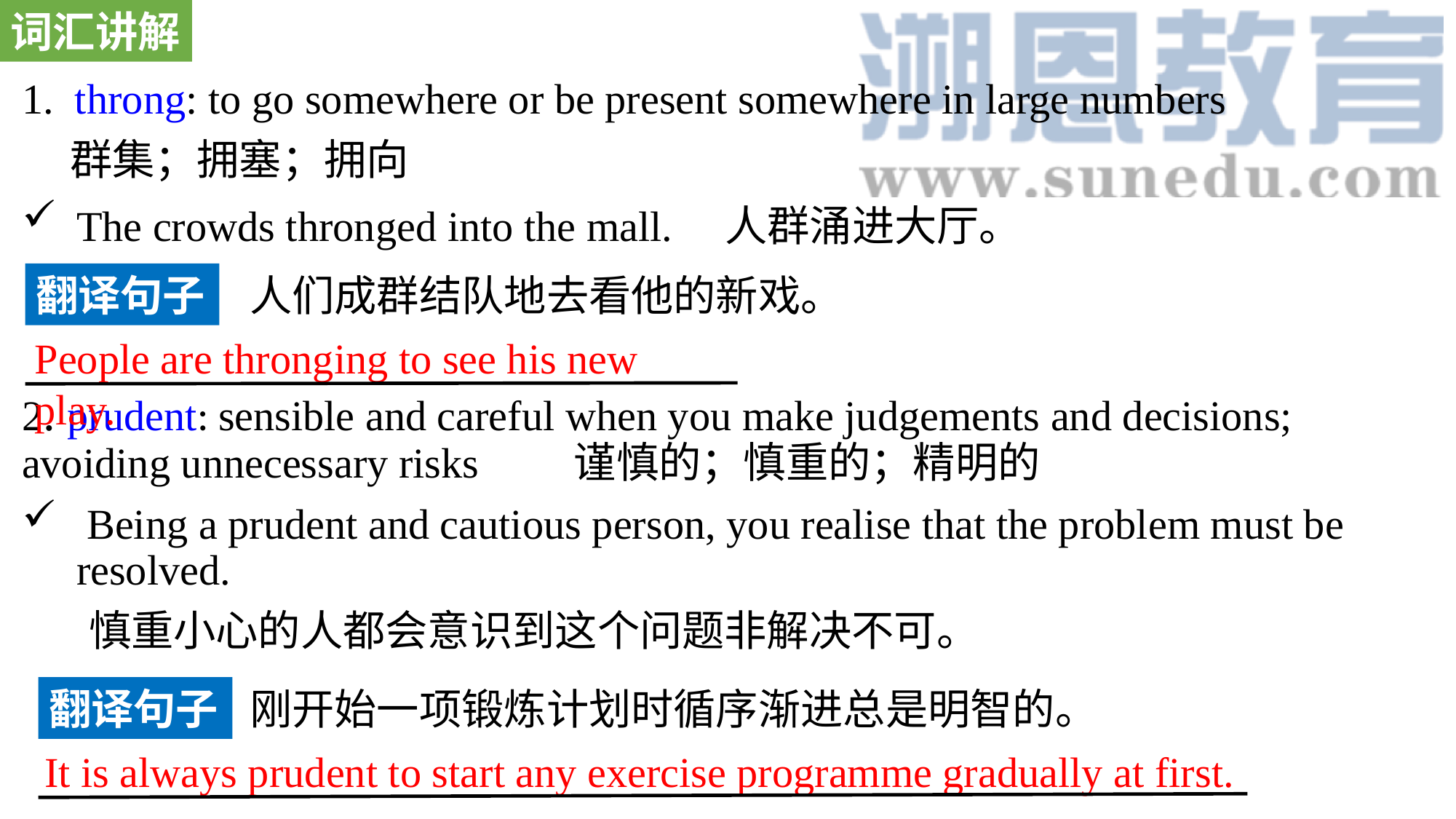

词汇讲解
1.  throng: to go somewhere or be present somewhere in large numbers
    群集；拥塞；拥向
The crowds thronged into the mall.    人群涌进大厅。

2. prudent: sensible and careful when you make judgements and decisions; avoiding unnecessary risks        谨慎的；慎重的；精明的
 Being a prudent and cautious person, you realise that the problem must be resolved.
      慎重小心的人都会意识到这个问题非解决不可。
翻译句子
人们成群结队地去看他的新戏。
People are thronging to see his new play.
翻译句子
刚开始一项锻炼计划时循序渐进总是明智的。
It is always prudent to start any exercise programme gradually at first.